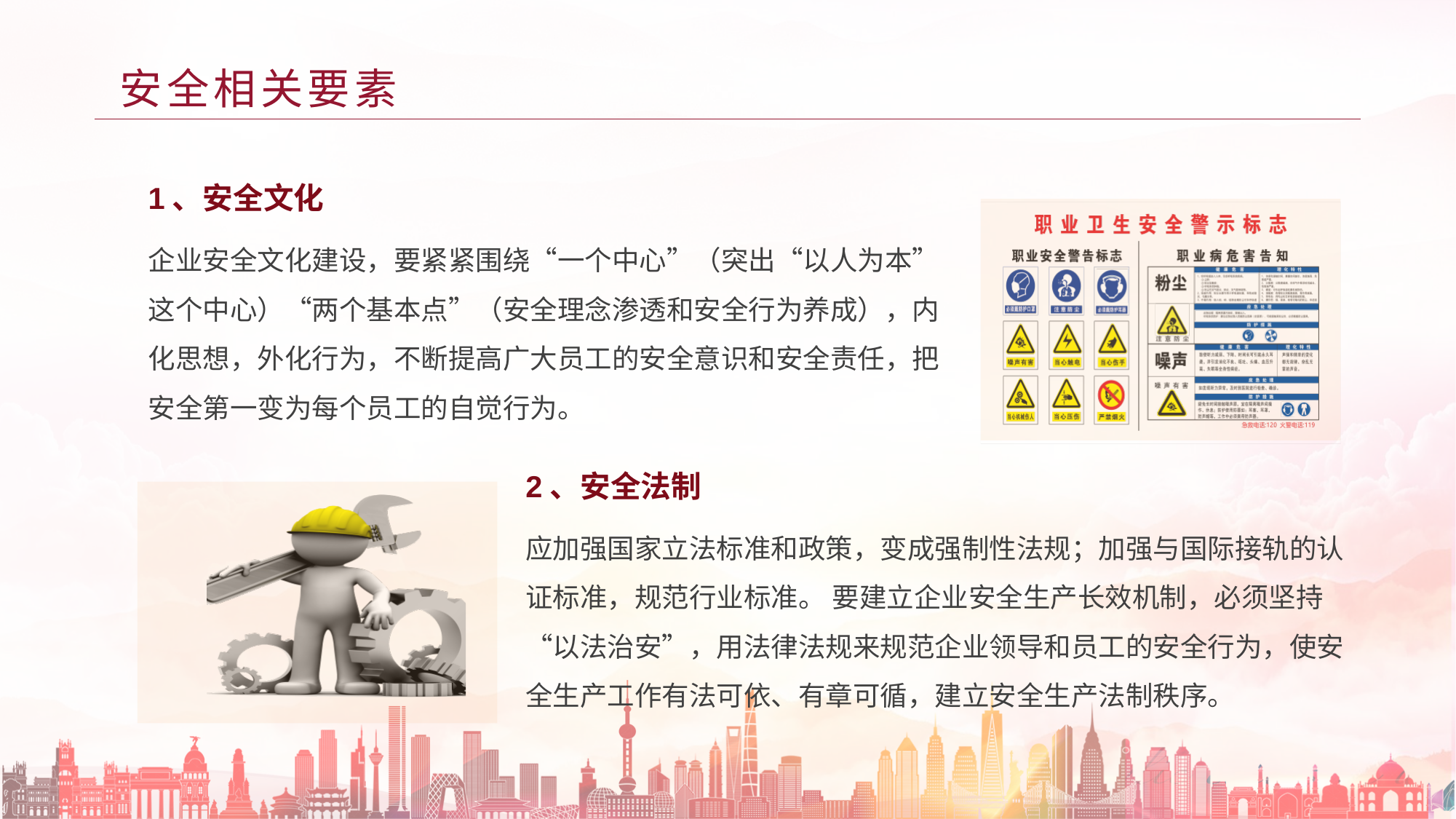

安全相关要素
1、安全文化
企业安全文化建设，要紧紧围绕“一个中心”（突出“以人为本”这个中心）“两个基本点”（安全理念渗透和安全行为养成），内化思想，外化行为，不断提高广大员工的安全意识和安全责任，把安全第一变为每个员工的自觉行为。

2、安全法制
应加强国家立法标准和政策，变成强制性法规；加强与国际接轨的认证标准，规范行业标准。 要建立企业安全生产长效机制，必须坚持“以法治安”，用法律法规来规范企业领导和员工的安全行为，使安全生产工作有法可依、有章可循，建立安全生产法制秩序。